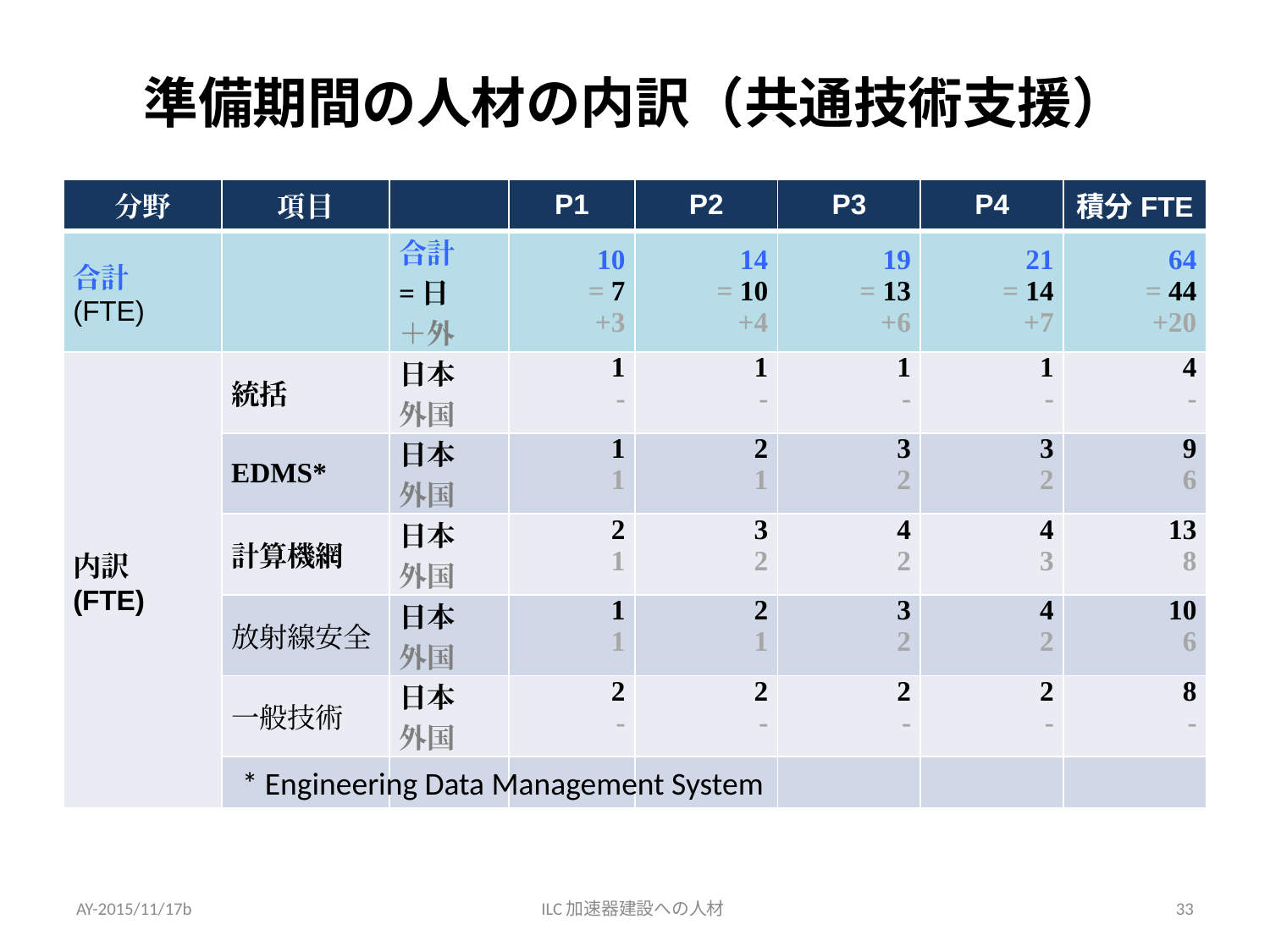

# 準備期間の人材の内訳（共通技術支援）
| 分野 | 項目 |  | P1 | P2 | P3 | P4 | 積分FTE |
| --- | --- | --- | --- | --- | --- | --- | --- |
| 合計 (FTE) |  | 合計 =日 ＋外 | 10 = 7 +3 | 14 = 10 +4 | 19 = 13 +6 | 21 = 14 +7 | 64 = 44 +20 |
| 内訳 (FTE) | 統括 | 日本 外国 | 1 - | 1 - | 1 - | 1 - | 4 - |
|  | EDMS\* | 日本 外国 | 1 1 | 2 1 | 3 2 | 3 2 | 9 6 |
|  | 計算機網 | 日本 外国 | 2 1 | 3 2 | 4 2 | 4 3 | 13 8 |
|  | 放射線安全 | 日本 外国 | 1 1 | 2 1 | 3 2 | 4 2 | 10 6 |
|  | 一般技術 | 日本 外国 | 2 - | 2 - | 2 - | 2 - | 8 - |
|  |  |  |  |  |  |  |  |
* Engineering Data Management System
AY-2015/11/17b
ILC加速器建設への人材
33